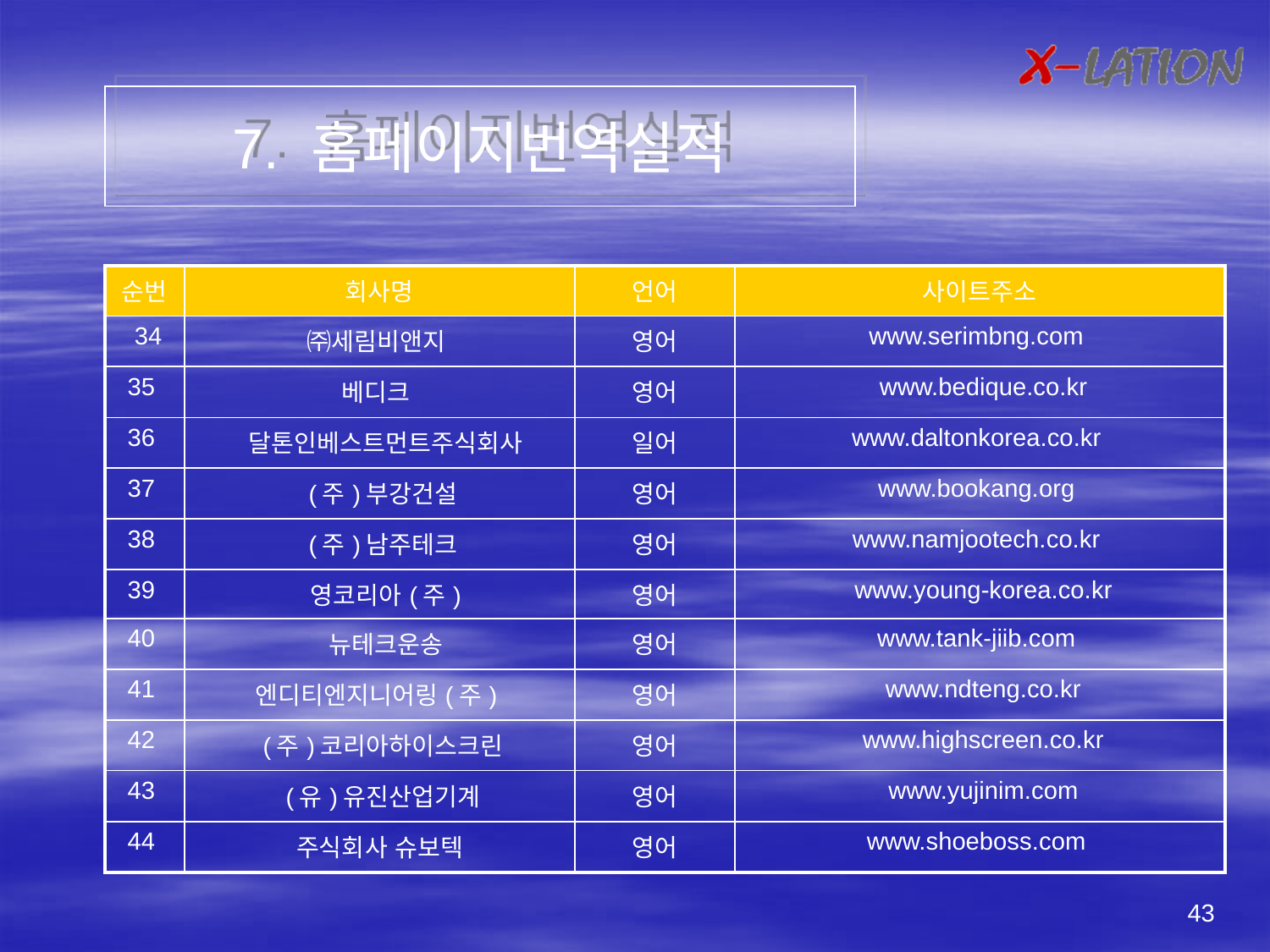

7. 홈페이지번역실적
| 순번 | 회사명 | 언어 | 사이트주소 |
| --- | --- | --- | --- |
| 34 | ㈜세림비앤지 | 영어 | www.serimbng.com |
| 35 | 베디크 | 영어 | www.bedique.co.kr |
| 36 | 달톤인베스트먼트주식회사 | 일어 | www.daltonkorea.co.kr |
| 37 | (주)부강건설 | 영어 | www.bookang.org |
| 38 | (주)남주테크 | 영어 | www.namjootech.co.kr |
| 39 | 영코리아(주) | 영어 | www.young-korea.co.kr |
| 40 | 뉴테크운송 | 영어 | www.tank-jiib.com |
| 41 | 엔디티엔지니어링(주) | 영어 | www.ndteng.co.kr |
| 42 | (주)코리아하이스크린 | 영어 | www.highscreen.co.kr |
| 43 | (유)유진산업기계 | 영어 | www.yujinim.com |
| 44 | 주식회사 슈보텍 | 영어 | www.shoeboss.com |
43